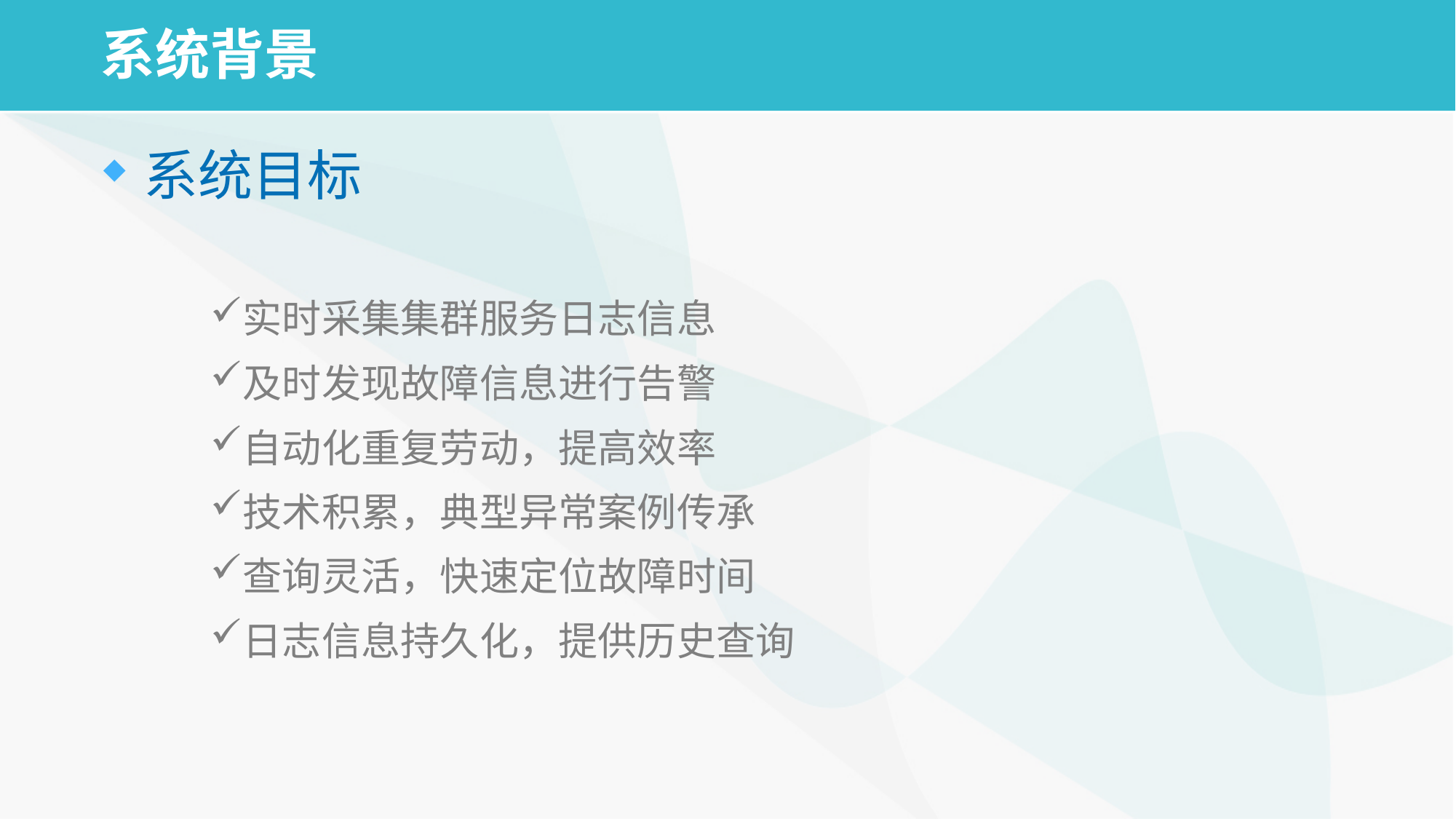

# 系统背景
系统目标

实时采集集群服务日志信息
及时发现故障信息进行告警
自动化重复劳动，提高效率
技术积累，典型异常案例传承
查询灵活，快速定位故障时间
日志信息持久化，提供历史查询